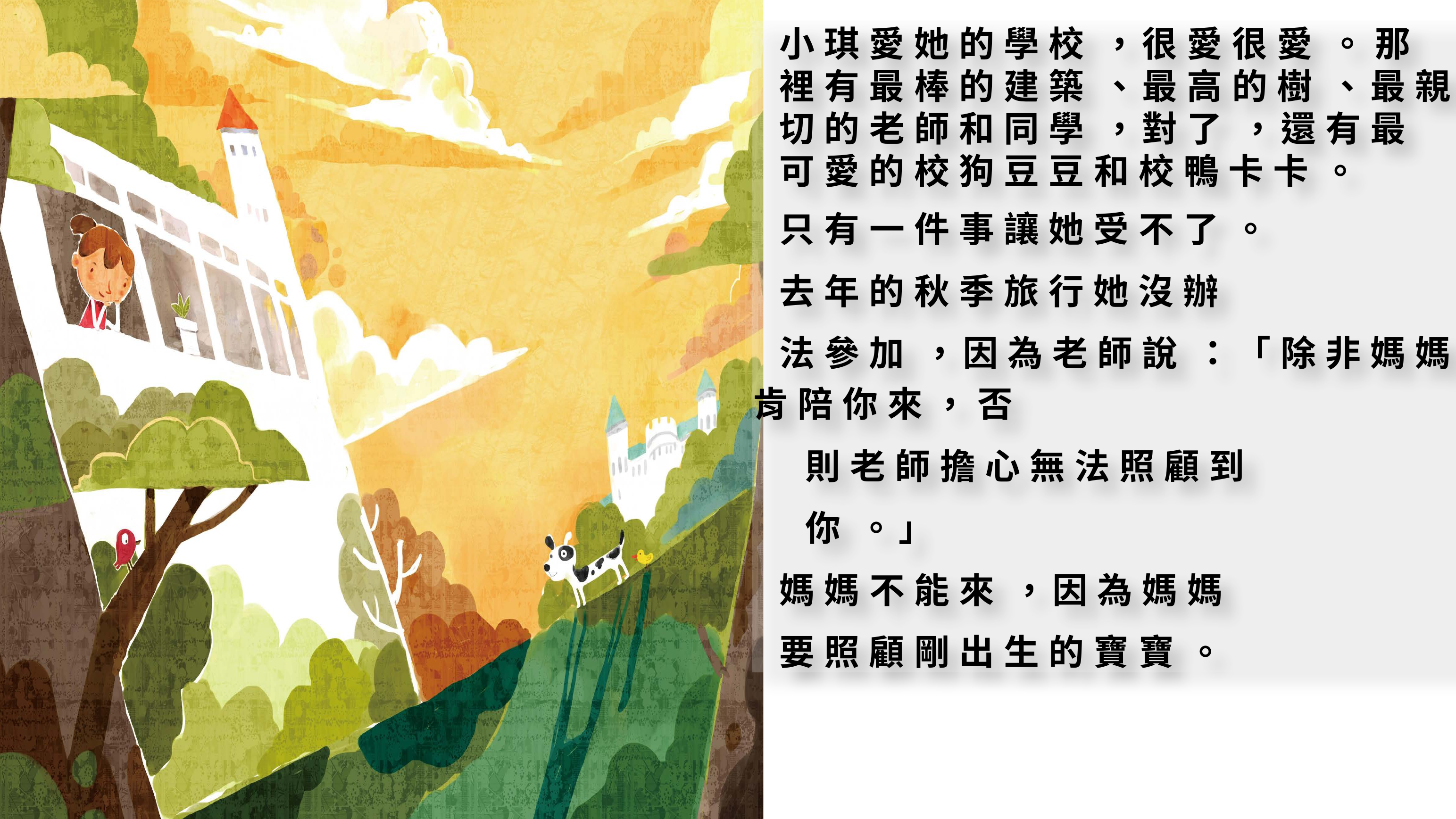

小琪愛她的學校 ，很愛很愛 。那裡有最棒的建築 、最高的樹 、最親切的老師和同學 ，對了 ，還有最可愛的校狗豆豆和校鴨卡卡。
只有一件事讓她受不了。
去年的秋季旅行她沒辦
法參加 ，因為老師說 ：「除非媽媽肯陪你來，否
 則老師擔心無法照顧到
 你 。」
媽媽不能來 ，因為媽媽
要照顧剛出生的寶寶。